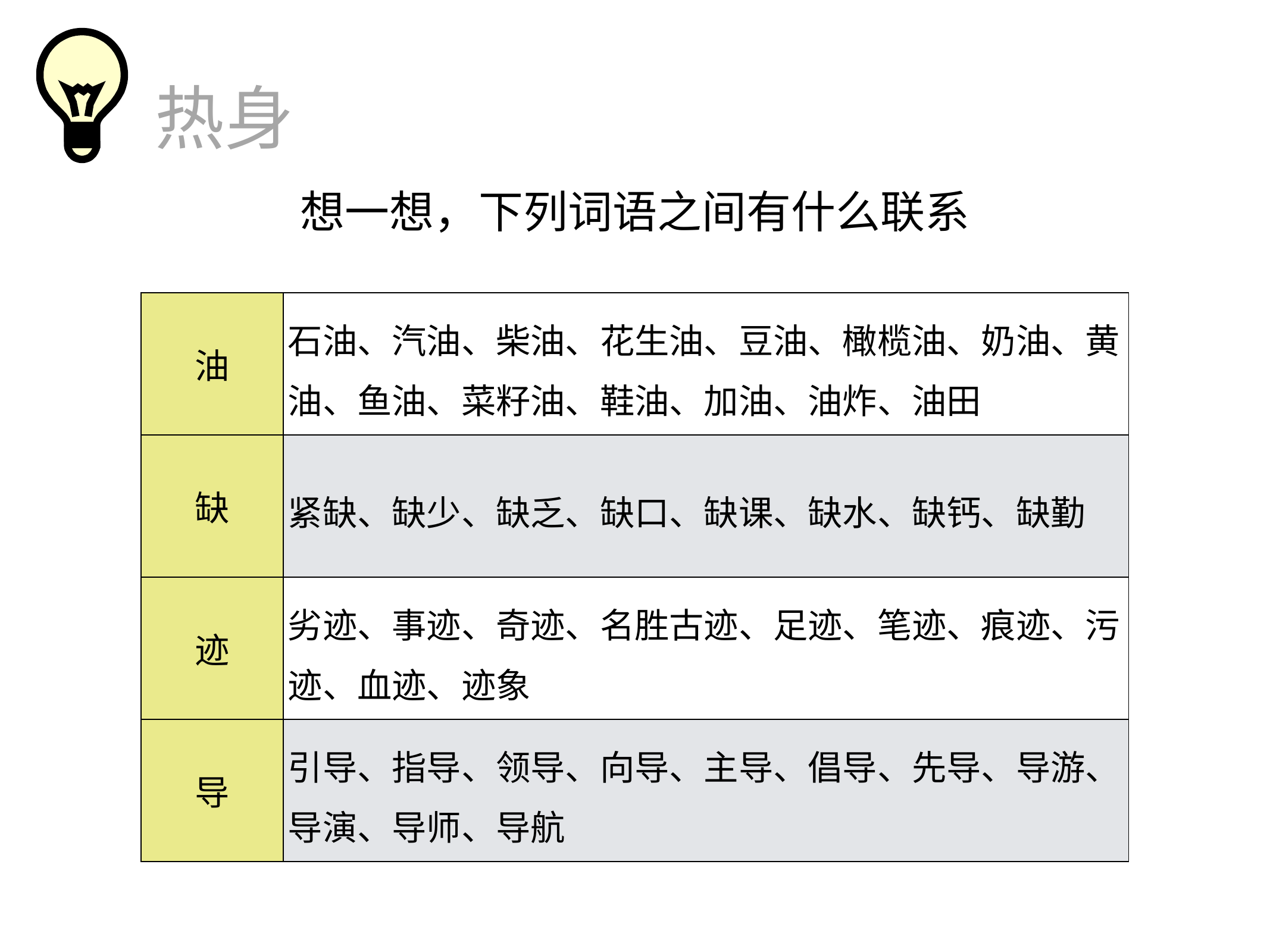

热身
想一想，下列词语之间有什么联系
| 油 | 石油、汽油、柴油、花生油、豆油、橄榄油、奶油、黄油、鱼油、菜籽油、鞋油、加油、油炸、油田 |
| --- | --- |
| 缺 | 紧缺、缺少、缺乏、缺口、缺课、缺水、缺钙、缺勤 |
| 迹 | 劣迹、事迹、奇迹、名胜古迹、足迹、笔迹、痕迹、污迹、血迹、迹象 |
| 导 | 引导、指导、领导、向导、主导、倡导、先导、导游、导演、导师、导航 |